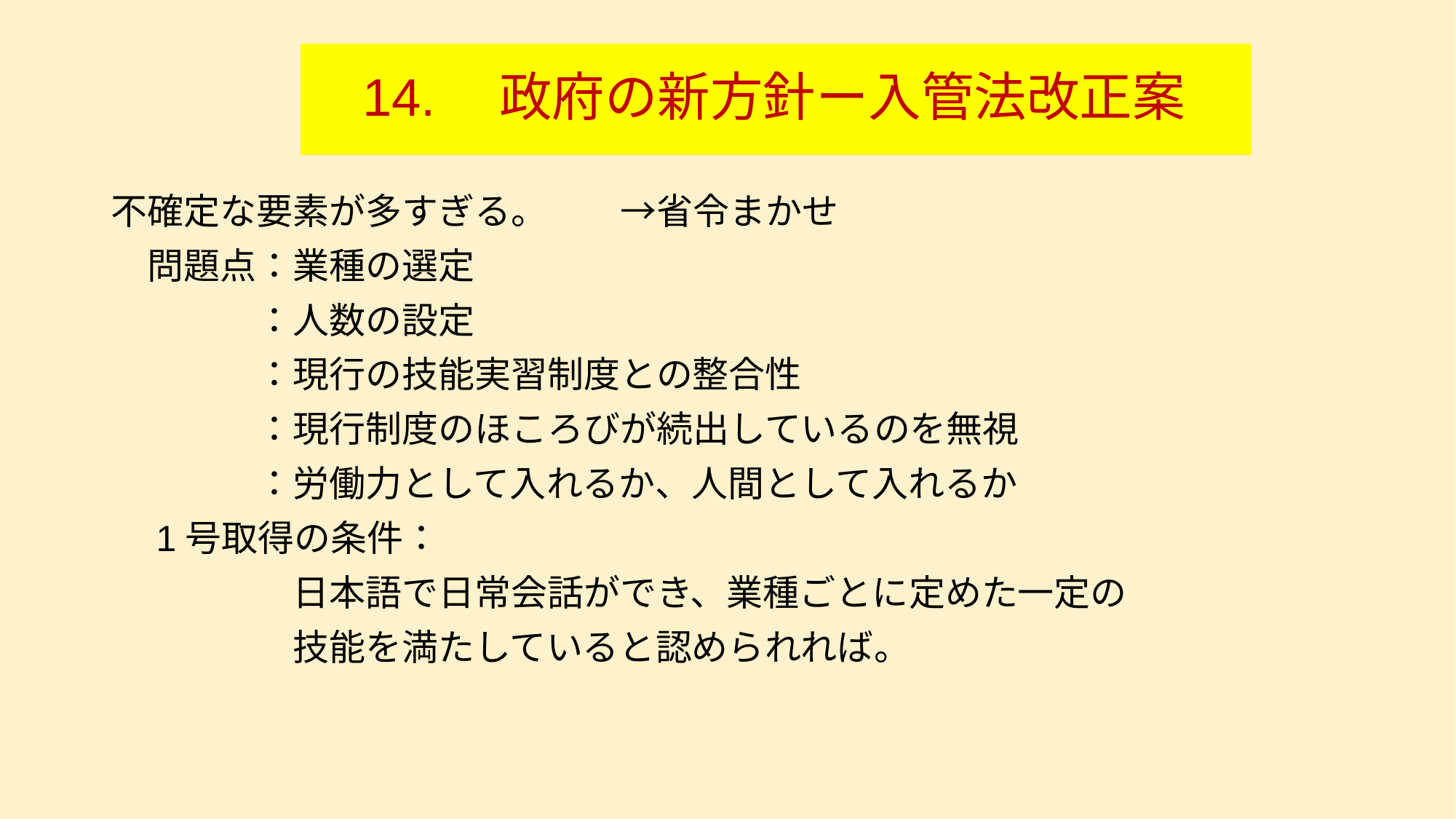

# 14.　政府の新方針ー入管法改正案
不確定な要素が多すぎる。　　→省令まかせ
　問題点：業種の選定
　　　　：人数の設定
　　　　：現行の技能実習制度との整合性
　　　　：現行制度のほころびが続出しているのを無視
　　　　：労働力として入れるか、人間として入れるか
　1号取得の条件：
　　　　　日本語で日常会話ができ、業種ごとに定めた一定の
　　　　　技能を満たしていると認められれば。